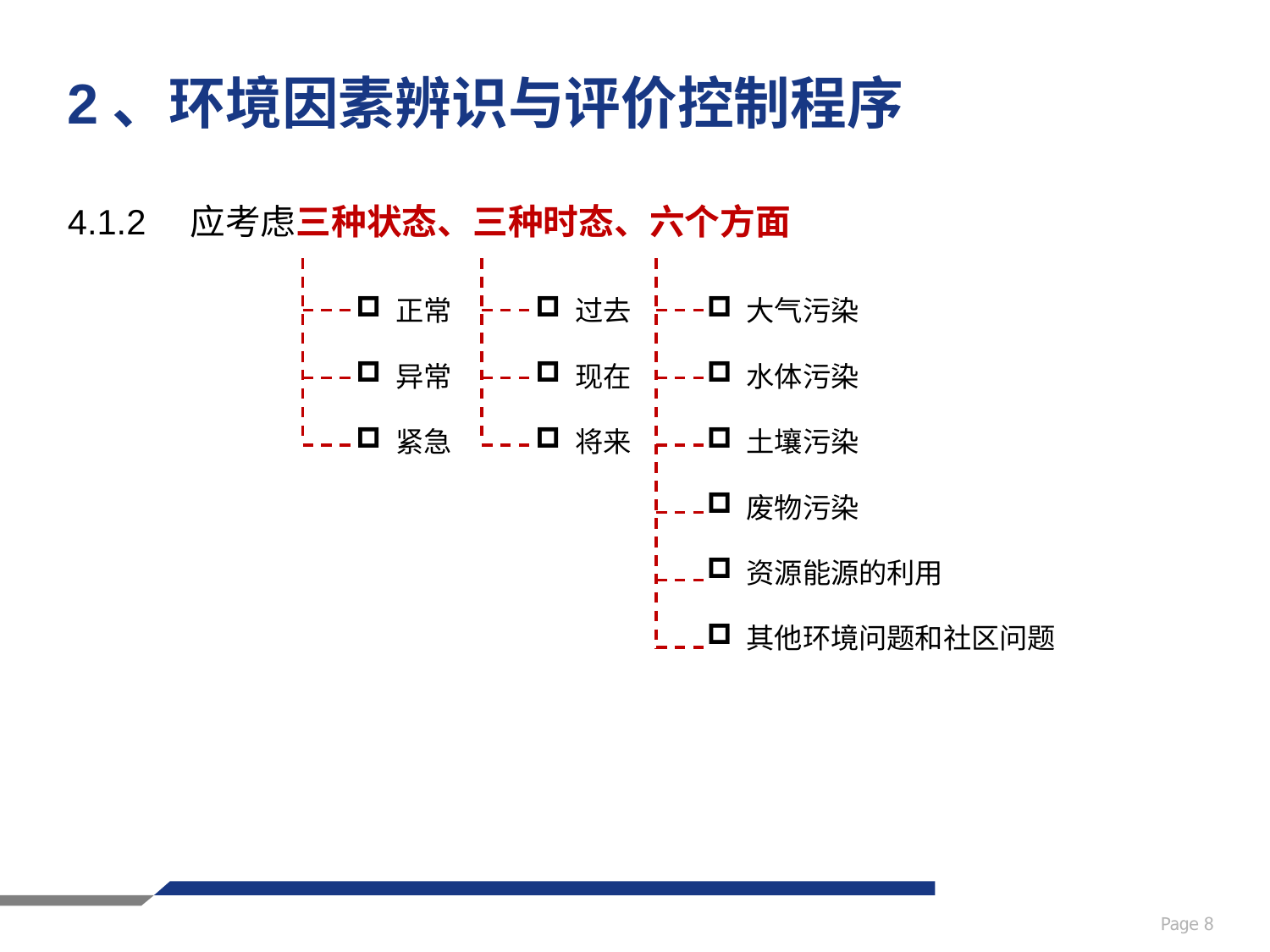

# 2、环境因素辨识与评价控制程序
4.1.2　应考虑三种状态、三种时态、六个方面
正常
异常
紧急
过去
现在
将来
大气污染
水体污染
土壤污染
废物污染
资源能源的利用
其他环境问题和社区问题
Page 8